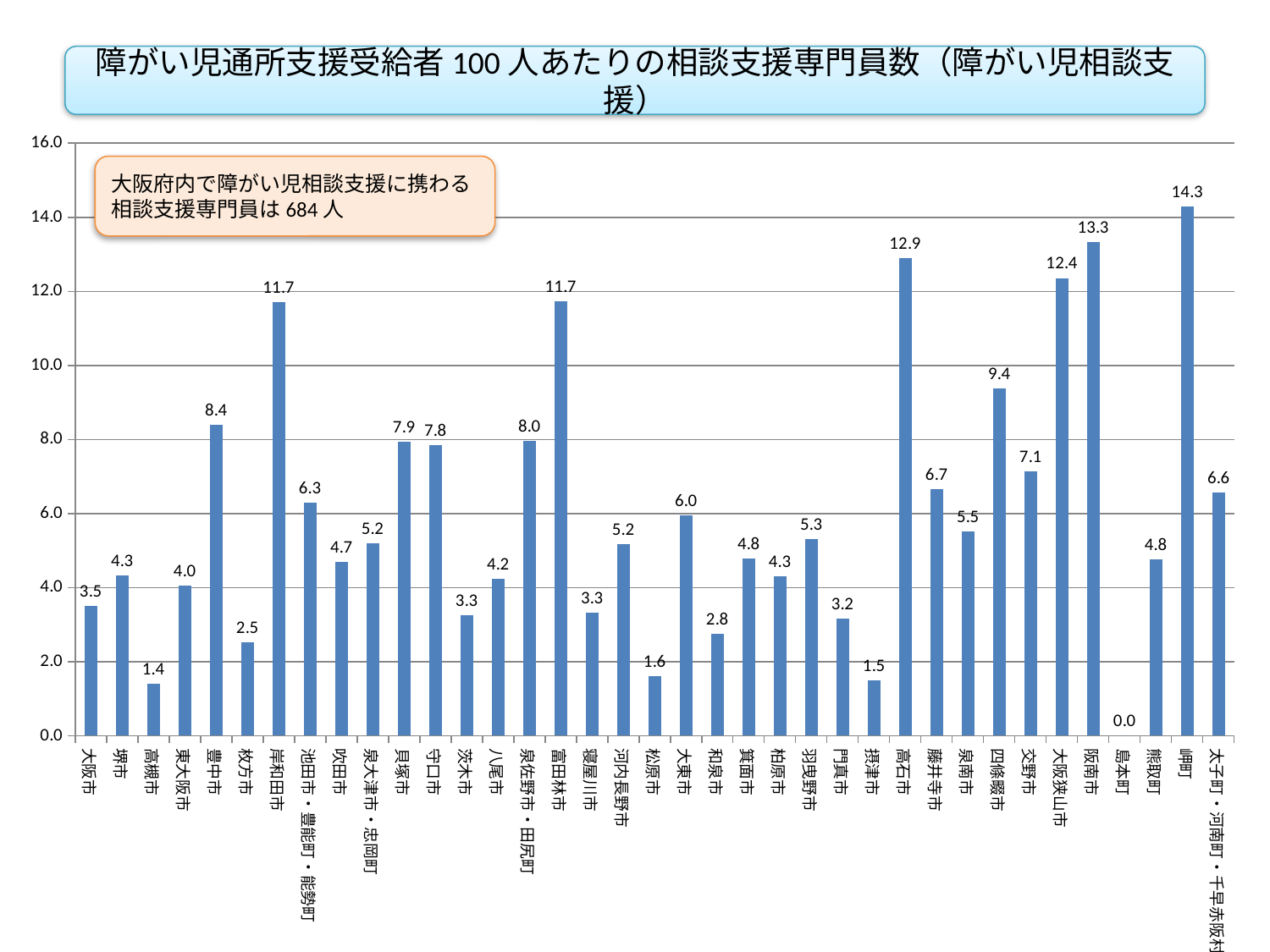

障がい児通所支援受給者100人あたりの相談支援専門員数（障がい児相談支援）

### Chart

| Category |  |
|---|---|
| 大阪市 | 3.51027397260274 |
| 堺市 | 4.330175913396482 |
| 高槻市 | 1.411764705882353 |
| 東大阪市 | 4.041570438799076 |
| 豊中市 | 8.391608391608392 |
| 枚方市 | 2.525252525252525 |
| 岸和田市 | 11.69811320754717 |
| 池田市・豊能町・能勢町 | 6.289308176100629 |
| 吹田市 | 4.6875 |
| 泉大津市・忠岡町 | 5.194805194805195 |
| 貝塚市 | 7.947019867549669 |
| 守口市 | 7.8431372549019605 |
| 茨木市 | 3.262092238470191 |
| 八尾市 | 4.245283018867925 |
| 泉佐野市・田尻町 | 7.971014492753623 |
| 富田林市 | 11.728395061728396 |
| 寝屋川市 | 3.3126293995859215 |
| 河内長野市 | 5.181347150259067 |
| 松原市 | 1.6129032258064515 |
| 大東市 | 5.960264900662252 |
| 和泉市 | 2.7586206896551726 |
| 箕面市 | 4.778156996587031 |
| 柏原市 | 4.310344827586207 |
| 羽曳野市 | 5.319148936170213 |
| 門真市 | 3.167420814479638 |
| 摂津市 | 1.486988847583643 |
| 高石市 | 12.903225806451612 |
| 藤井寺市 | 6.666666666666667 |
| 泉南市 | 5.517241379310345 |
| 四條畷市 | 9.375 |
| 交野市 | 7.142857142857143 |
| 大阪狭山市 | 12.359550561797754 |
| 阪南市 | 13.333333333333334 |
| 島本町 | 0.0 |
| 熊取町 | 4.761904761904762 |
| 岬町 | 14.285714285714286 |
| 太子町・河南町・千早赤阪村 | 6.557377049180328 |
大阪府内で障がい児相談支援に携わる相談支援専門員は684人